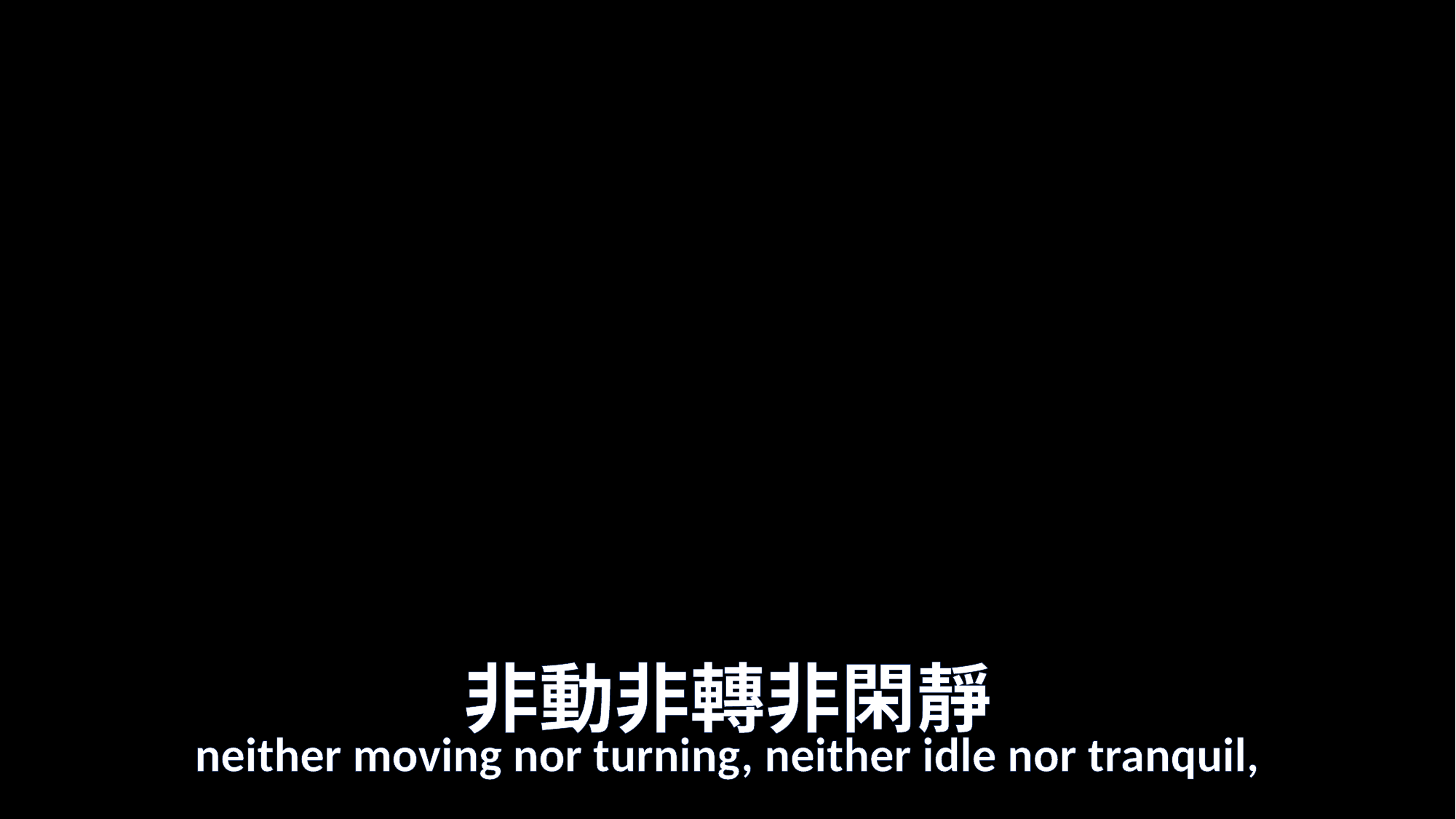

# 非動非轉非閑靜
neither moving nor turning, neither idle nor tranquil,